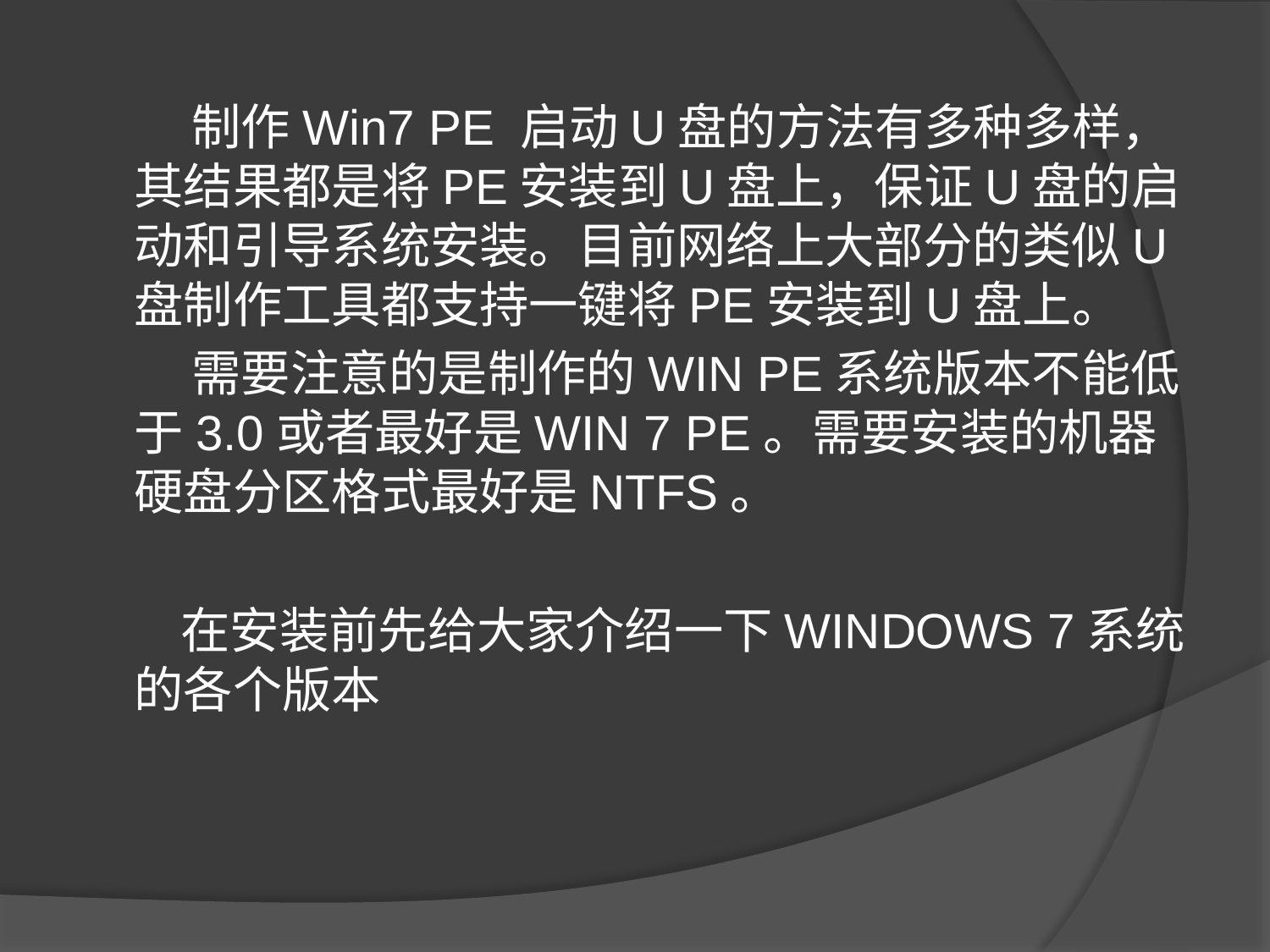

制作Win7 PE 启动U盘的方法有多种多样， 其结果都是将PE安装到U盘上，保证U盘的启动和引导系统安装。目前网络上大部分的类似U盘制作工具都支持一键将PE安装到U盘上。
         需要注意的是制作的WIN PE系统版本不能低于3.0或者最好是WIN 7 PE。需要安装的机器硬盘分区格式最好是NTFS。

        在安装前先给大家介绍一下WINDOWS 7系统的各个版本